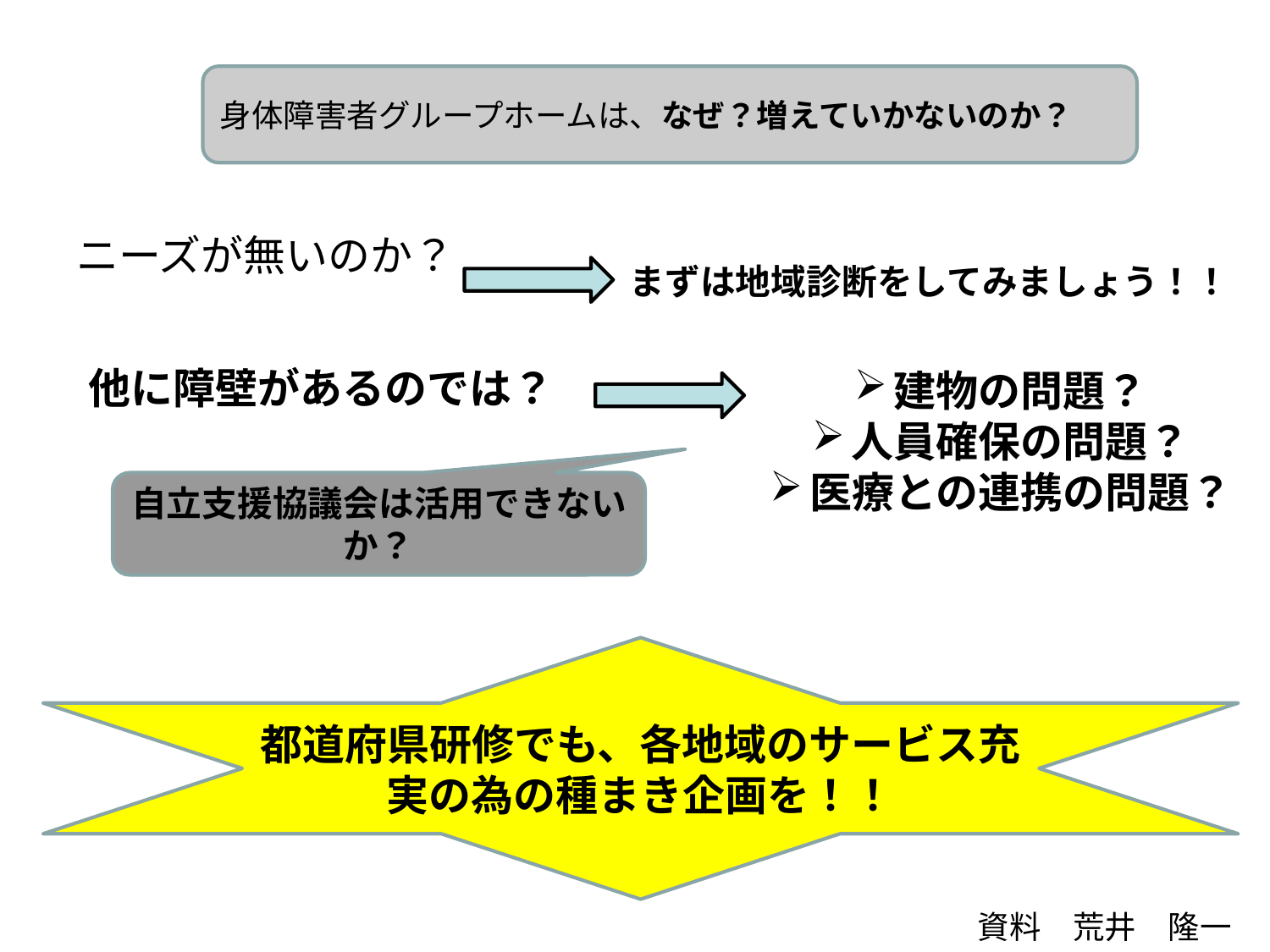

身体障害者グループホームは、なぜ？増えていかないのか？
ニーズが無いのか？
まずは地域診断をしてみましょう！！

他に障壁があるのでは？
建物の問題？
人員確保の問題？
医療との連携の問題？

自立支援協議会は活用できないか？
都道府県研修でも、各地域のサービス充実の為の種まき企画を！！
　資料　荒井　隆一